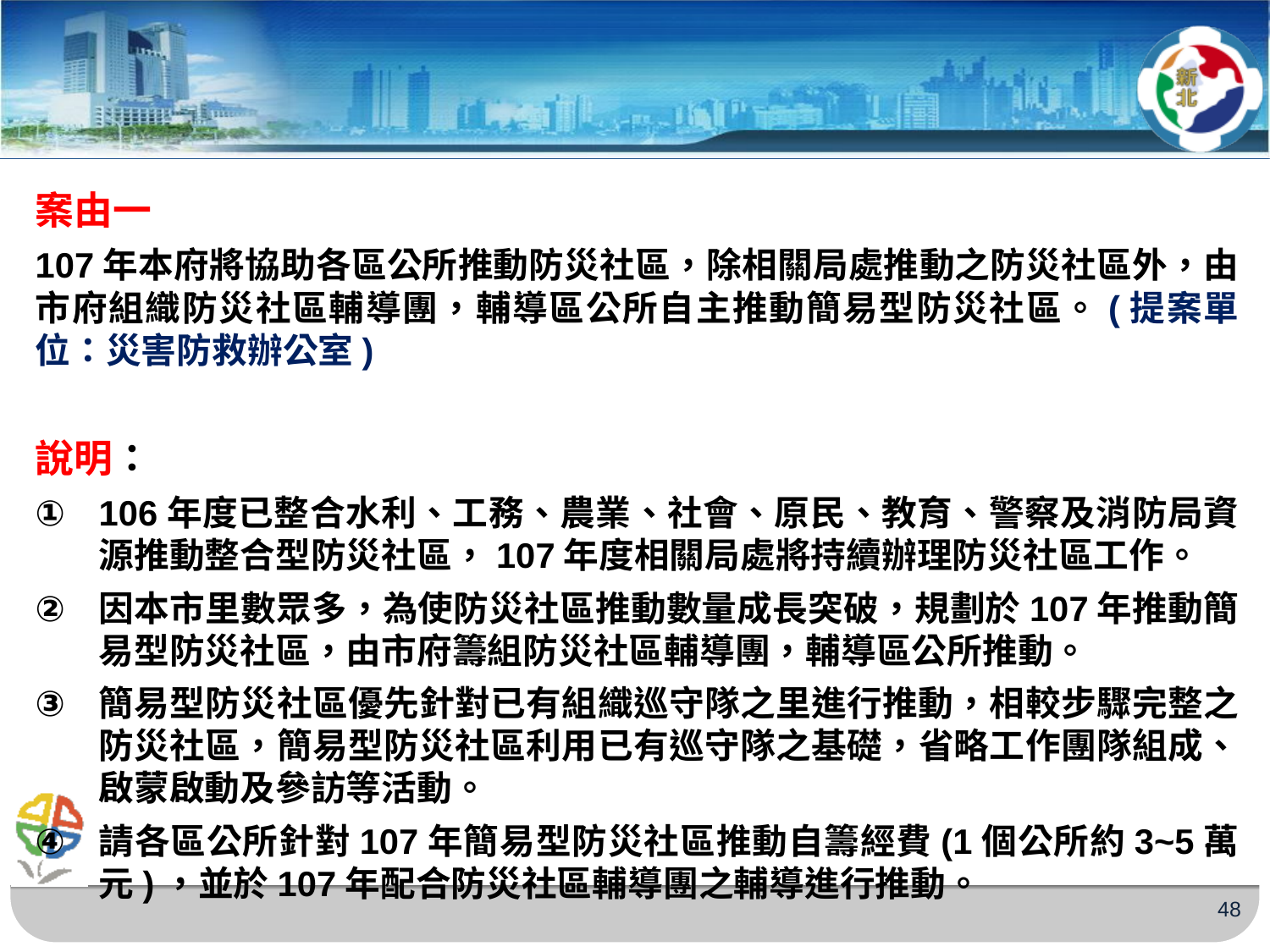

案由一
107年本府將協助各區公所推動防災社區，除相關局處推動之防災社區外，由市府組織防災社區輔導團，輔導區公所自主推動簡易型防災社區。(提案單位：災害防救辦公室)

說明：
106年度已整合水利、工務、農業、社會、原民、教育、警察及消防局資源推動整合型防災社區，107年度相關局處將持續辦理防災社區工作。
因本市里數眾多，為使防災社區推動數量成長突破，規劃於107年推動簡易型防災社區，由市府籌組防災社區輔導團，輔導區公所推動。
簡易型防災社區優先針對已有組織巡守隊之里進行推動，相較步驟完整之防災社區，簡易型防災社區利用已有巡守隊之基礎，省略工作團隊組成、啟蒙啟動及參訪等活動。
請各區公所針對107年簡易型防災社區推動自籌經費(1個公所約3~5萬元)，並於107年配合防災社區輔導團之輔導進行推動。
48